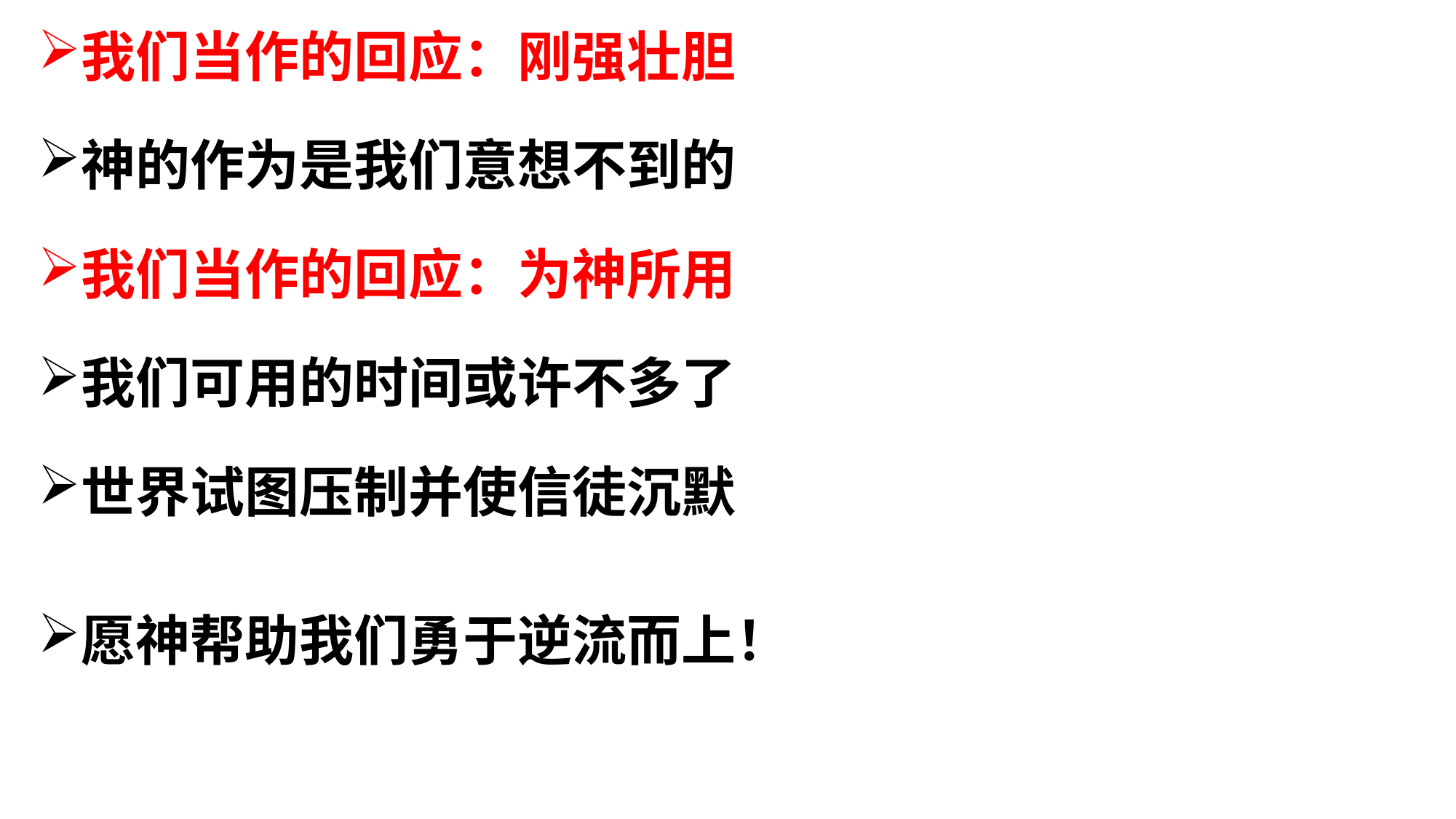

我们当作的回应：刚强壮胆

神的作为是我们意想不到的

我们当作的回应：为神所用

我们可用的时间或许不多了

世界试图压制并使信徒沉默

愿神帮助我们勇于逆流而上！